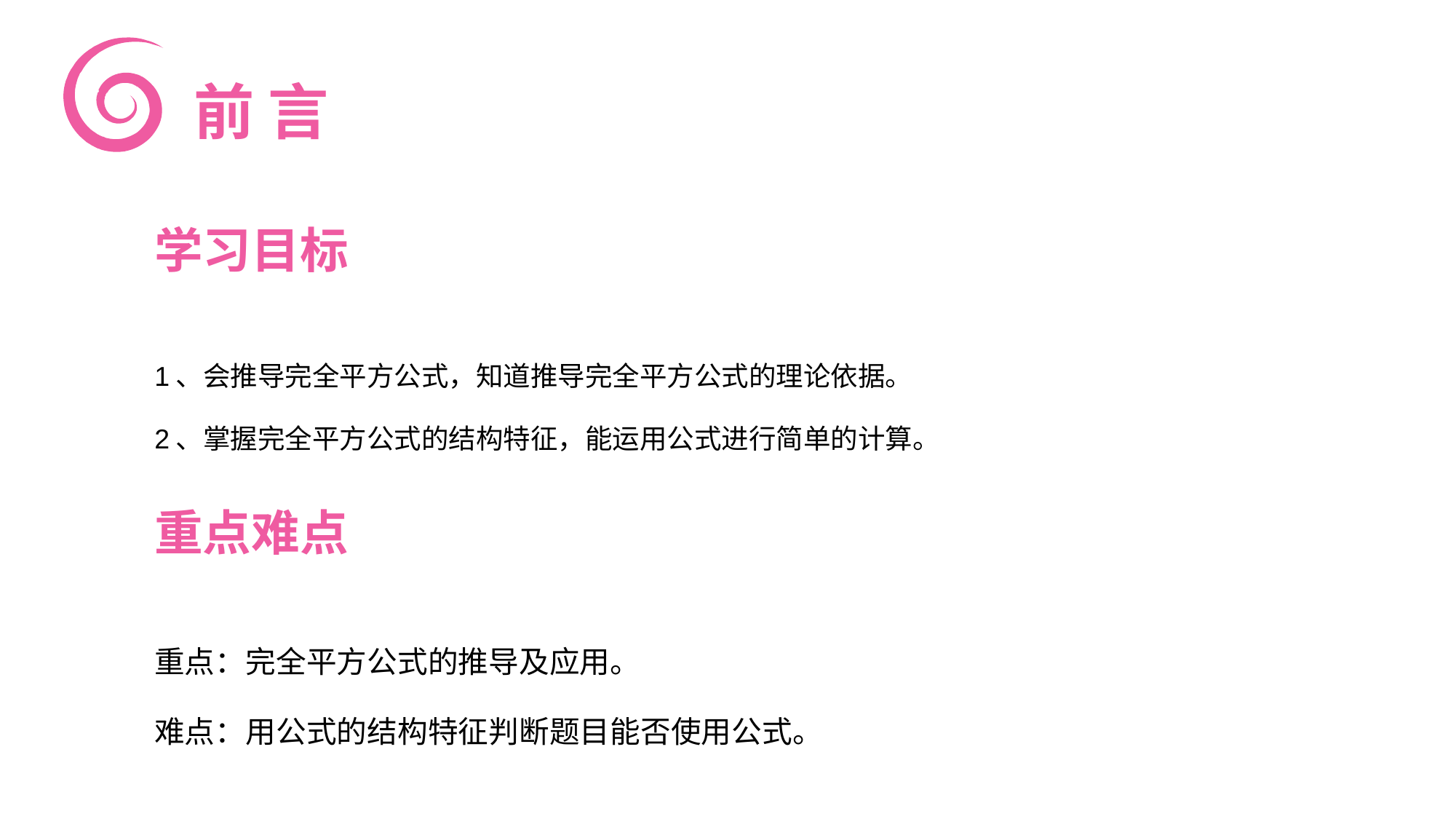

前 言
学习目标
1、会推导完全平方公式，知道推导完全平方公式的理论依据。
2、掌握完全平方公式的结构特征，能运用公式进行简单的计算。
重点难点
重点：完全平方公式的推导及应用。
难点：用公式的结构特征判断题目能否使用公式。